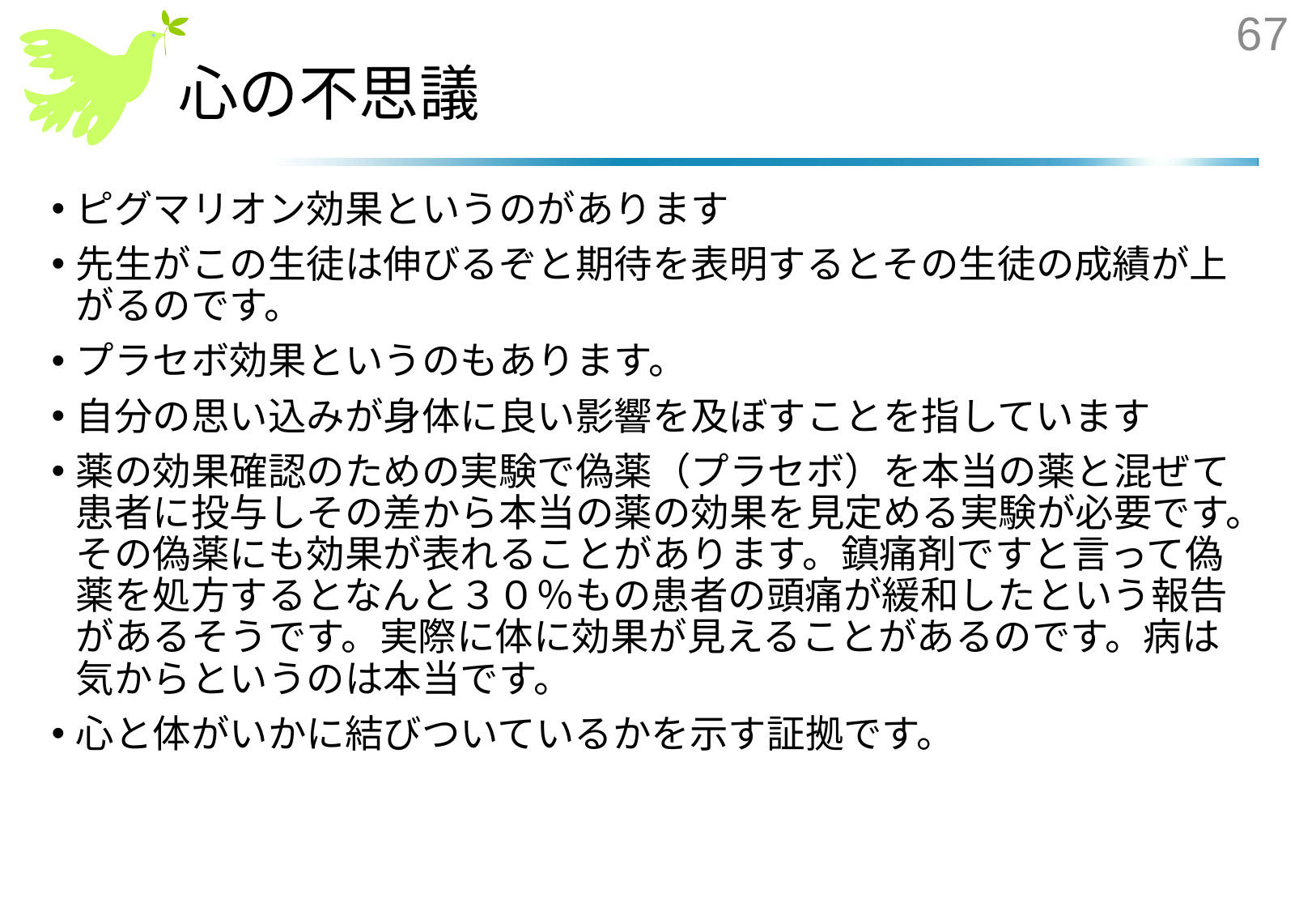

67
# 心の不思議
ピグマリオン効果というのがあります
先生がこの生徒は伸びるぞと期待を表明するとその生徒の成績が上がるのです。
プラセボ効果というのもあります。
自分の思い込みが身体に良い影響を及ぼすことを指しています
薬の効果確認のための実験で偽薬（プラセボ）を本当の薬と混ぜて患者に投与しその差から本当の薬の効果を見定める実験が必要です。その偽薬にも効果が表れることがあります。鎮痛剤ですと言って偽薬を処方するとなんと３０％もの患者の頭痛が緩和したという報告があるそうです。実際に体に効果が見えることがあるのです。病は気からというのは本当です。
心と体がいかに結びついているかを示す証拠です。